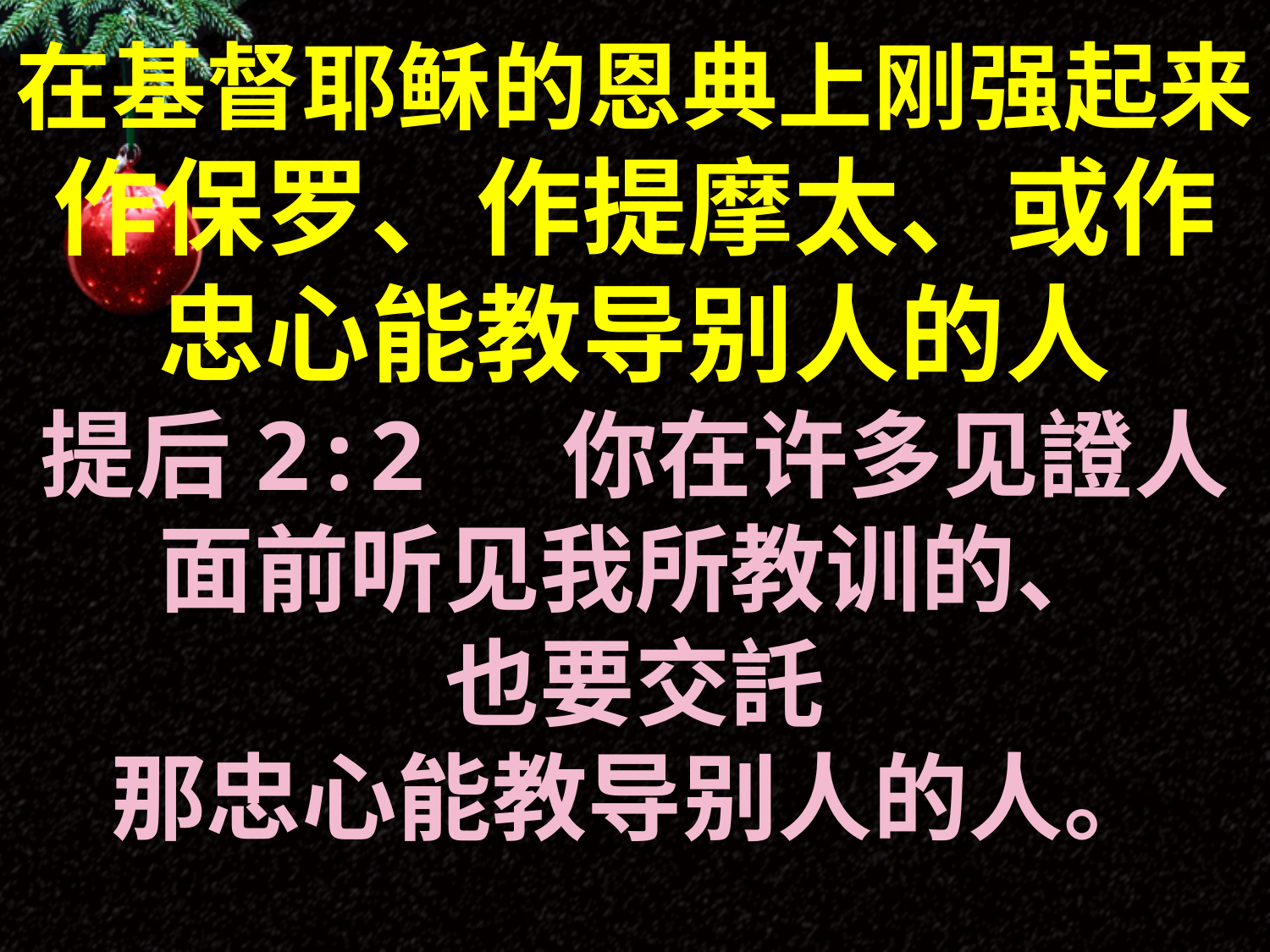

在基督耶稣的恩典上刚强起来
作保罗、作提摩太、或作忠心能教导别人的人
提后2:2  你在许多见證人面前听见我所教训的、
也要交託
那忠心能教导别人的人。